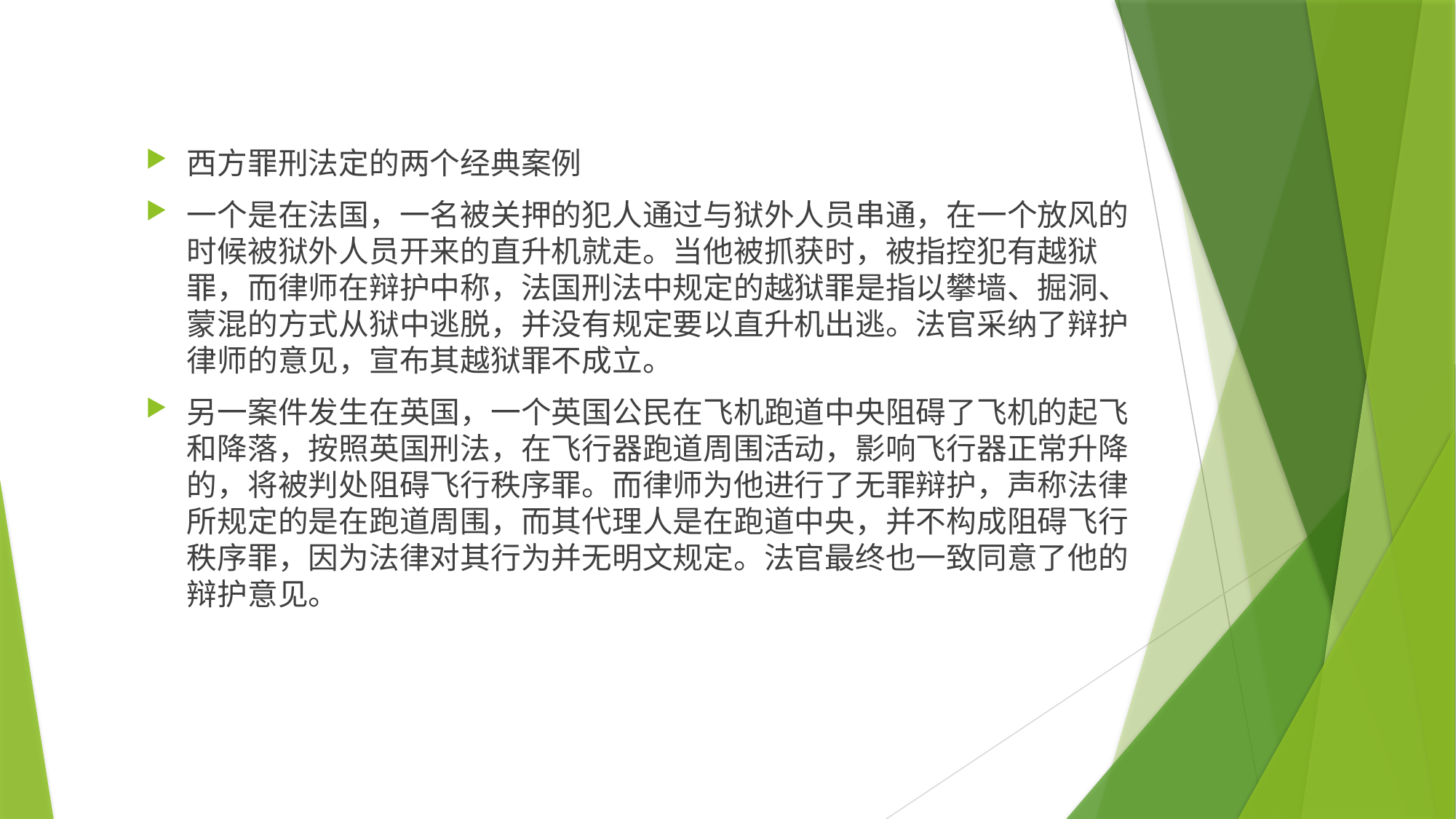

西方罪刑法定的两个经典案例
一个是在法国，一名被关押的犯人通过与狱外人员串通，在一个放风的时候被狱外人员开来的直升机就走。当他被抓获时，被指控犯有越狱罪，而律师在辩护中称，法国刑法中规定的越狱罪是指以攀墙、掘洞、蒙混的方式从狱中逃脱，并没有规定要以直升机出逃。法官采纳了辩护律师的意见，宣布其越狱罪不成立。
另一案件发生在英国，一个英国公民在飞机跑道中央阻碍了飞机的起飞和降落，按照英国刑法，在飞行器跑道周围活动，影响飞行器正常升降的，将被判处阻碍飞行秩序罪。而律师为他进行了无罪辩护，声称法律所规定的是在跑道周围，而其代理人是在跑道中央，并不构成阻碍飞行秩序罪，因为法律对其行为并无明文规定。法官最终也一致同意了他的辩护意见。